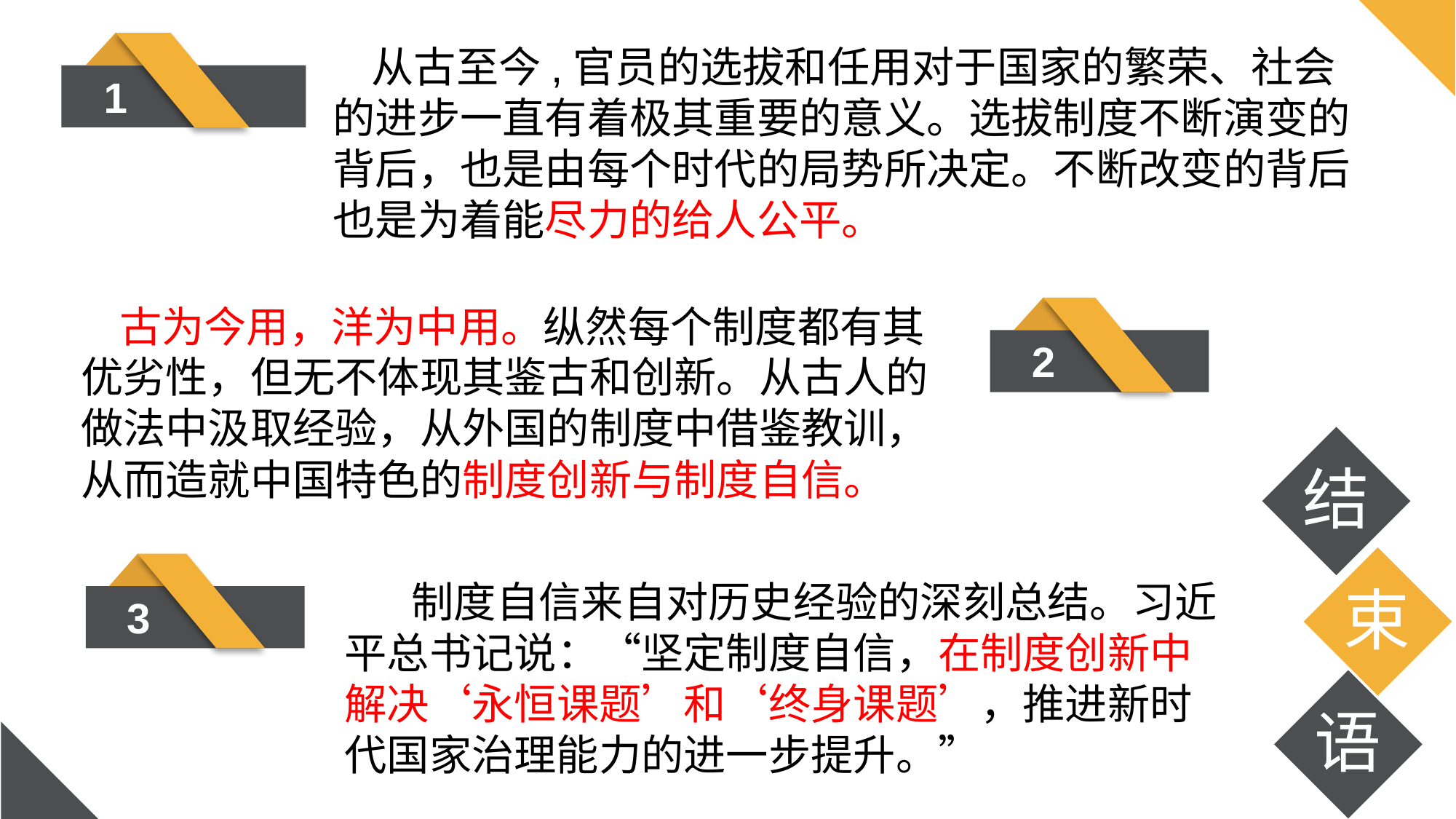

1
   从古至今,官员的选拔和任用对于国家的繁荣、社会的进步一直有着极其重要的意义。选拔制度不断演变的背后，也是由每个时代的局势所决定。不断改变的背后也是为着能尽力的给人公平。
   古为今用，洋为中用。纵然每个制度都有其优劣性，但无不体现其鉴古和创新。从古人的做法中汲取经验，从外国的制度中借鉴教训，从而造就中国特色的制度创新与制度自信。

2

结
束

3
      制度自信来自对历史经验的深刻总结。习近平总书记说：“坚定制度自信，在制度创新中解决‘永恒课题’和‘终身课题’，推进新时代国家治理能力的进一步提升。”

语